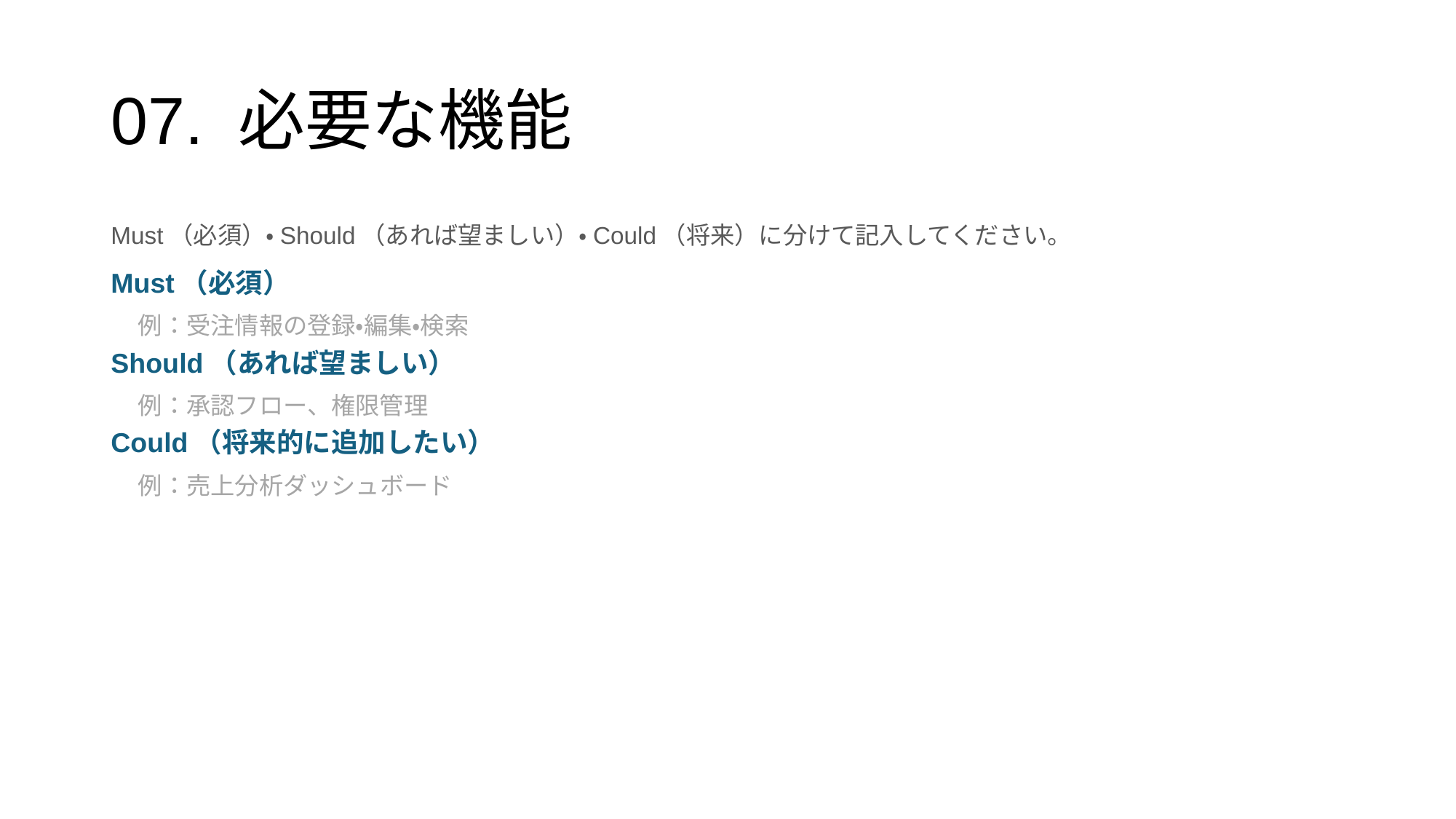

# 07. 必要な機能
Must（必須）・Should（あれば望ましい）・Could（将来）に分けて記入してください。
Must（必須）
例：受注情報の登録・編集・検索
Should（あれば望ましい）
例：承認フロー、権限管理
Could（将来的に追加したい）
例：売上分析ダッシュボード